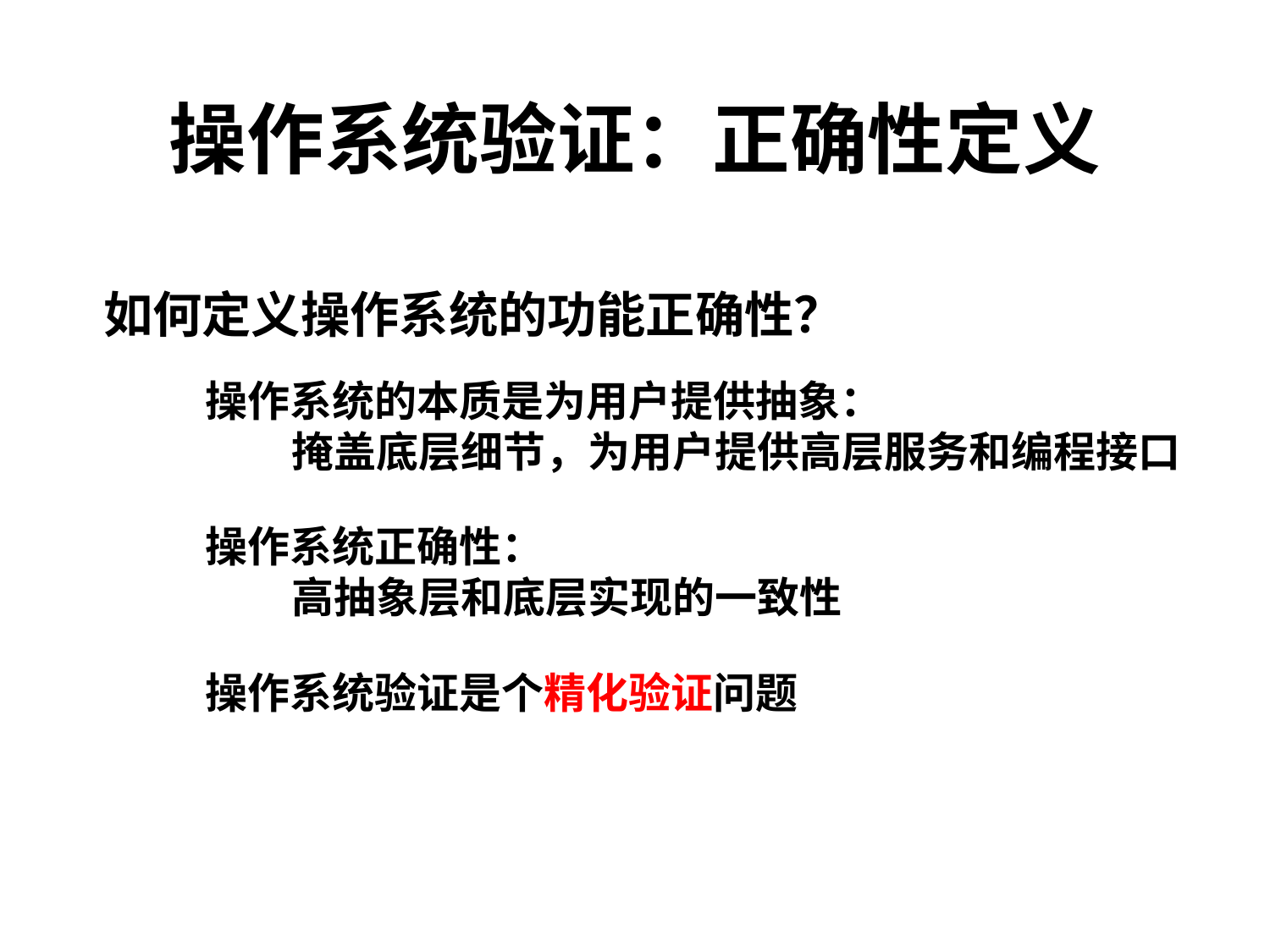

# 操作系统验证：正确性定义
如何定义操作系统的功能正确性？
操作系统的本质是为用户提供抽象：
        掩盖底层细节，为用户提供高层服务和编程接口
操作系统正确性：
        高抽象层和底层实现的一致性
操作系统验证是个精化验证问题